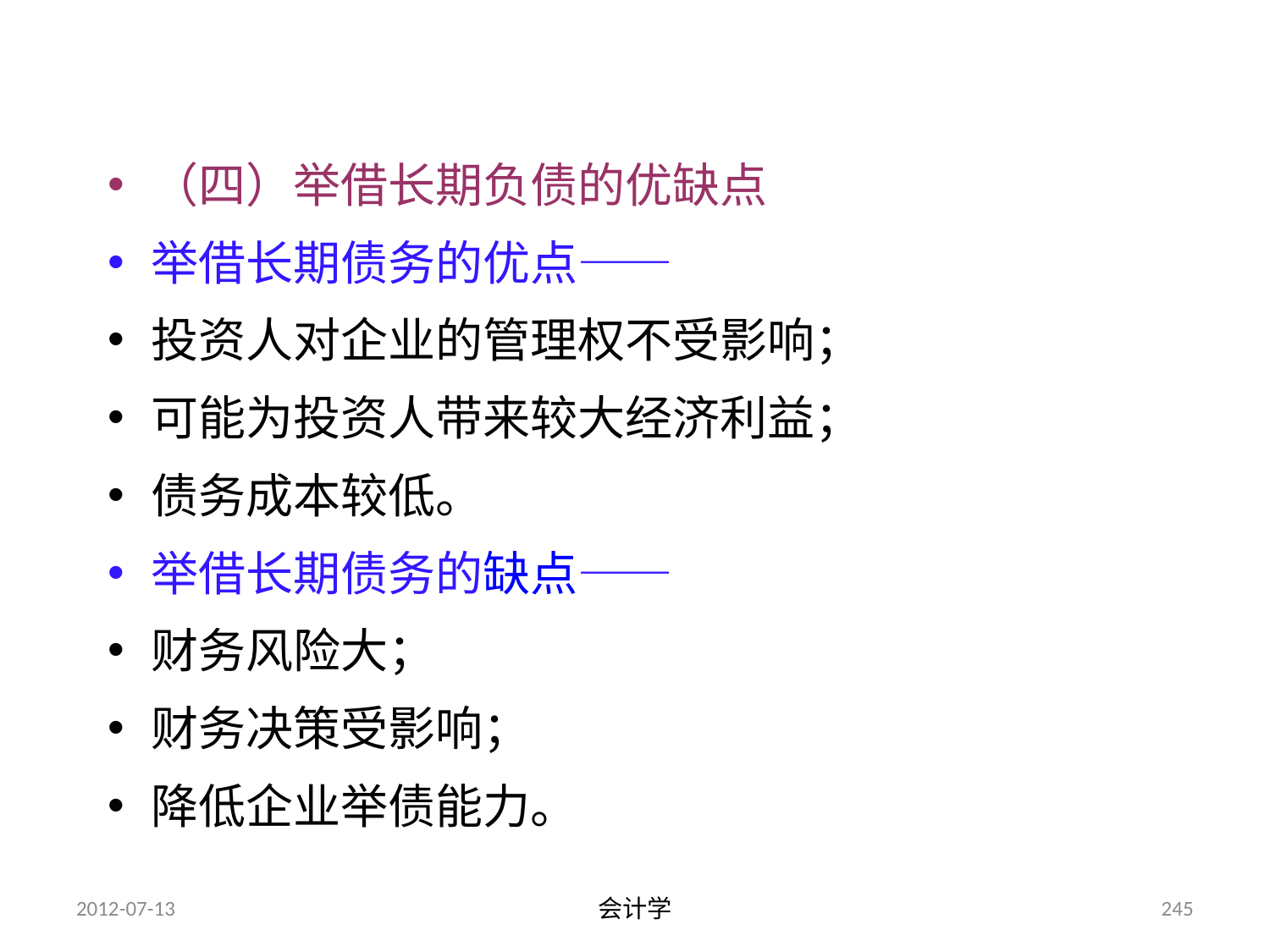

（四）举借长期负债的优缺点
举借长期债务的优点——
投资人对企业的管理权不受影响；
可能为投资人带来较大经济利益；
债务成本较低。
举借长期债务的缺点——
财务风险大；
财务决策受影响；
降低企业举债能力。

2012-07-13
会计学
245